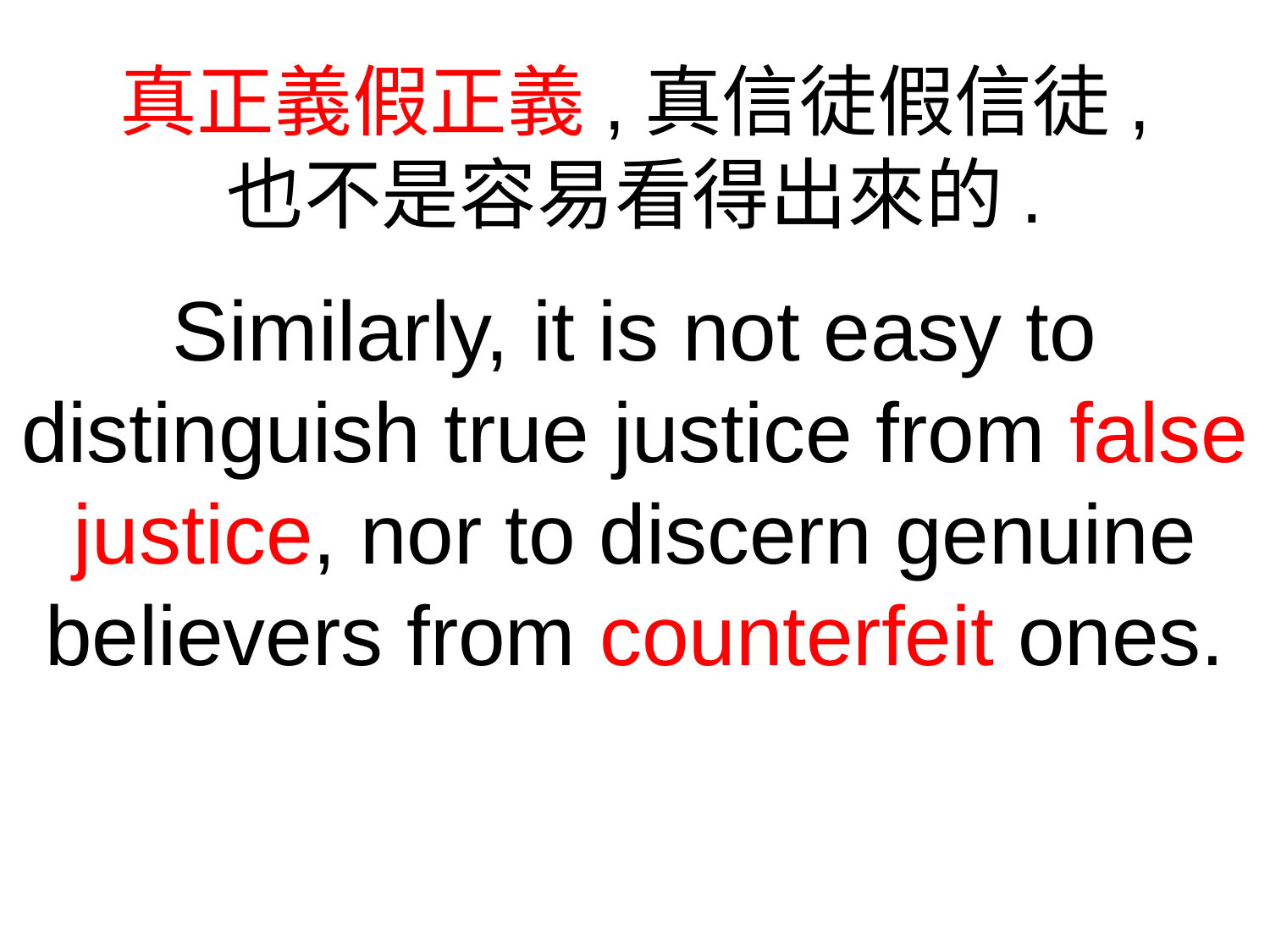

真正義假正義,真信徒假信徒,
也不是容易看得出來的.
Similarly, it is not easy to distinguish true justice from false justice, nor to discern genuine believers from counterfeit ones.